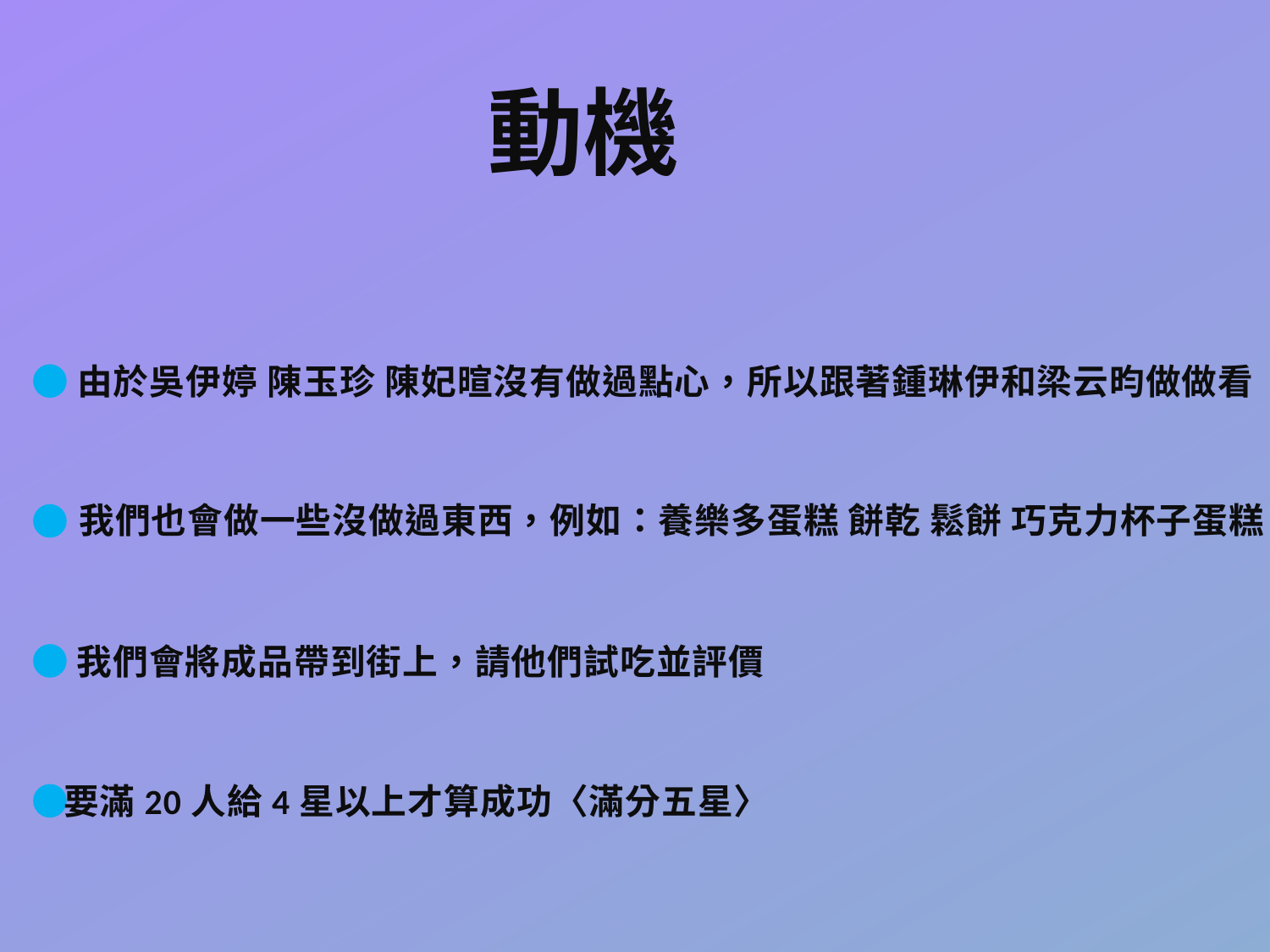

動機

由於吳伊婷 陳玉珍 陳妃暄沒有做過點心，所以跟著鍾琳伊和梁云昀做做看

我們也會做一些沒做過東西，例如：養樂多蛋糕 餅乾 鬆餅 巧克力杯子蛋糕

我們會將成品帶到街上，請他們試吃並評價

要滿20人給4星以上才算成功〈滿分五星〉